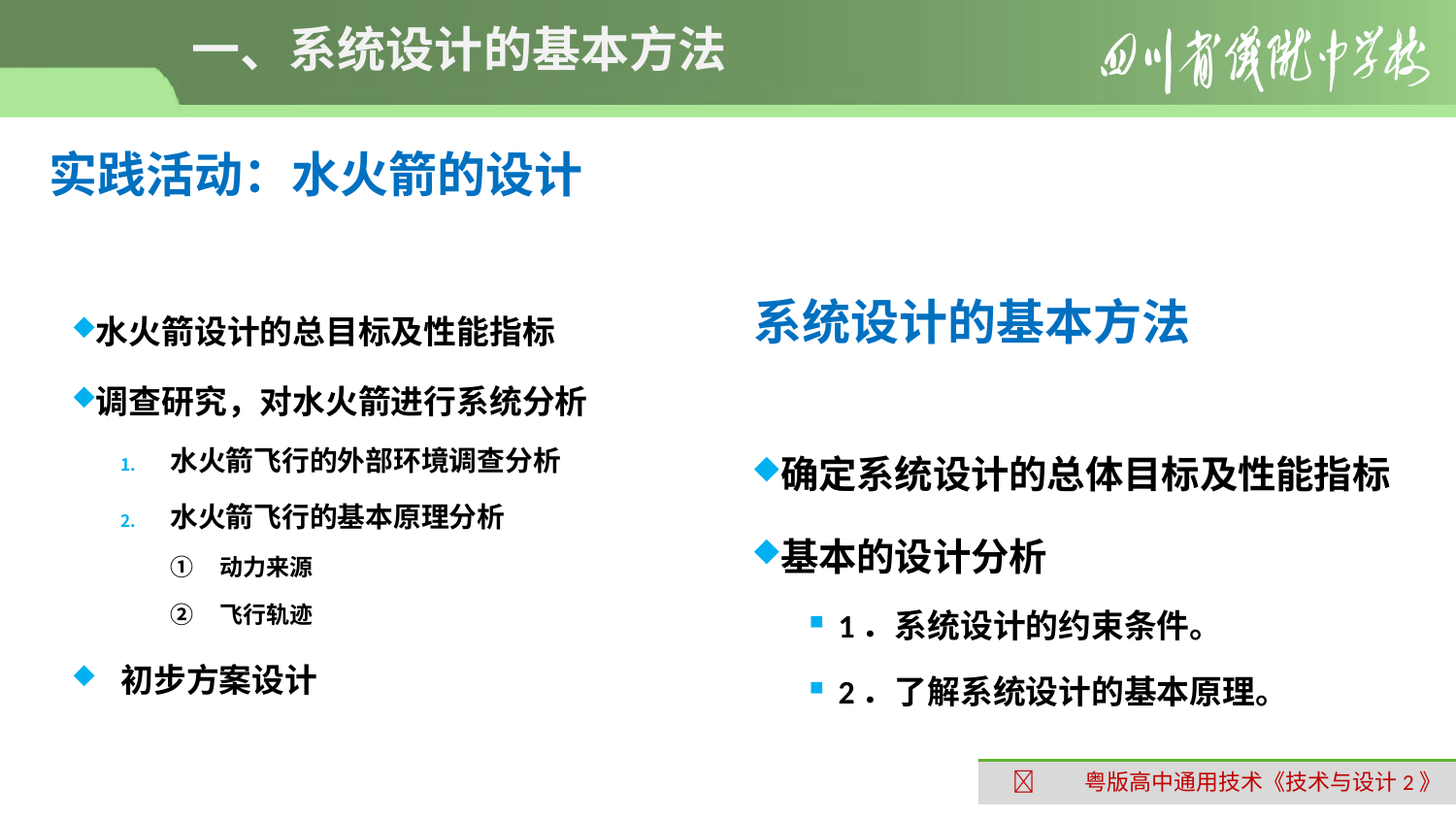

# 一、系统设计的基本方法
实践活动：水火箭的设计
水火箭设计的总目标及性能指标
调查研究，对水火箭进行系统分析
水火箭飞行的外部环境调查分析
水火箭飞行的基本原理分析
动力来源
飞行轨迹
初步方案设计

系统设计的基本方法
确定系统设计的总体目标及性能指标
基本的设计分析
1．系统设计的约束条件。
2．了解系统设计的基本原理。